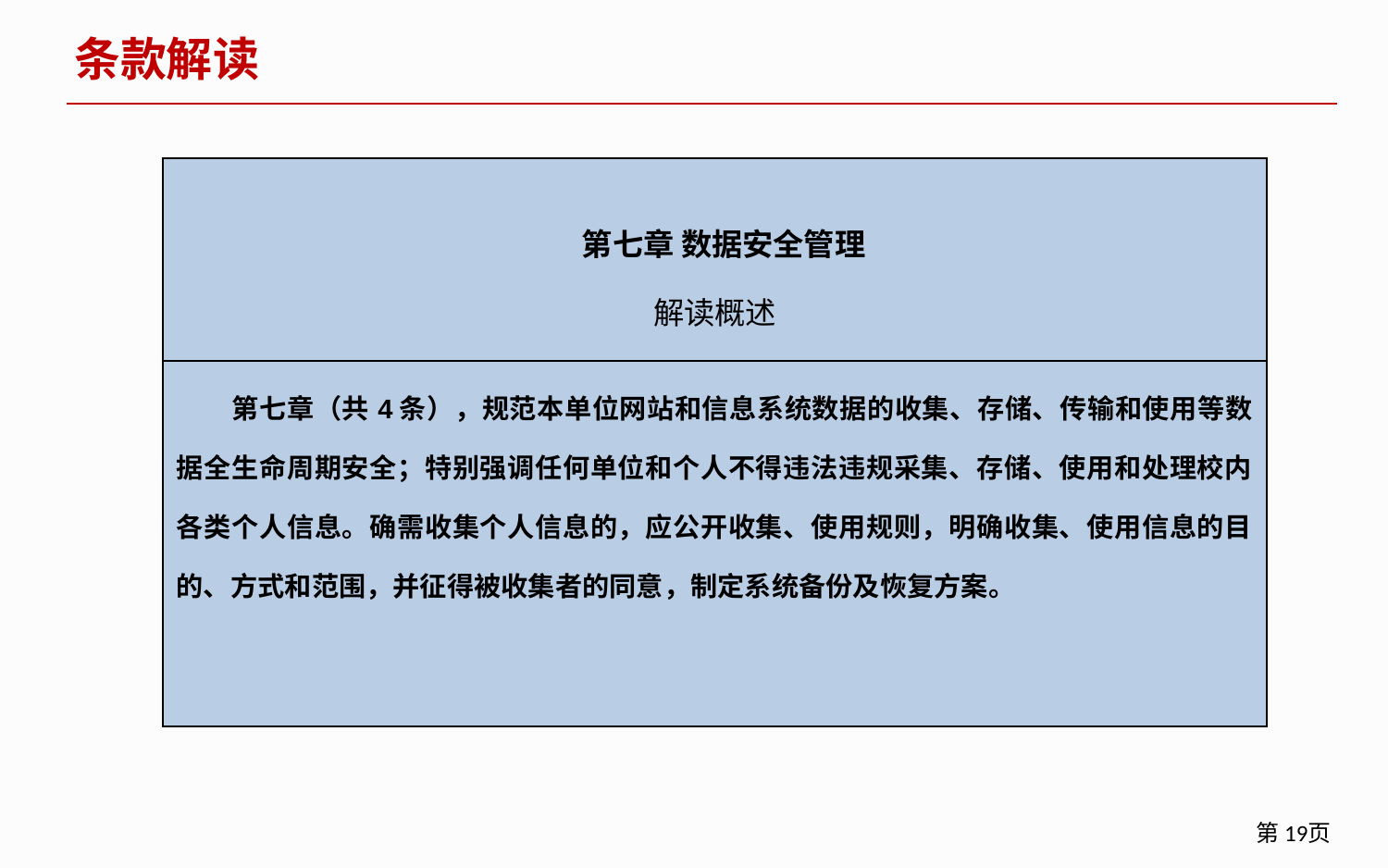

条款解读
| 第七章 数据安全管理 解读概述 |
| --- |
| 第七章（共4条），规范本单位网站和信息系统数据的收集、存储、传输和使用等数据全生命周期安全；特别强调任何单位和个人不得违法违规采集、存储、使用和处理校内各类个人信息。确需收集个人信息的，应公开收集、使用规则，明确收集、使用信息的目的、方式和范围，并征得被收集者的同意，制定系统备份及恢复方案。 |